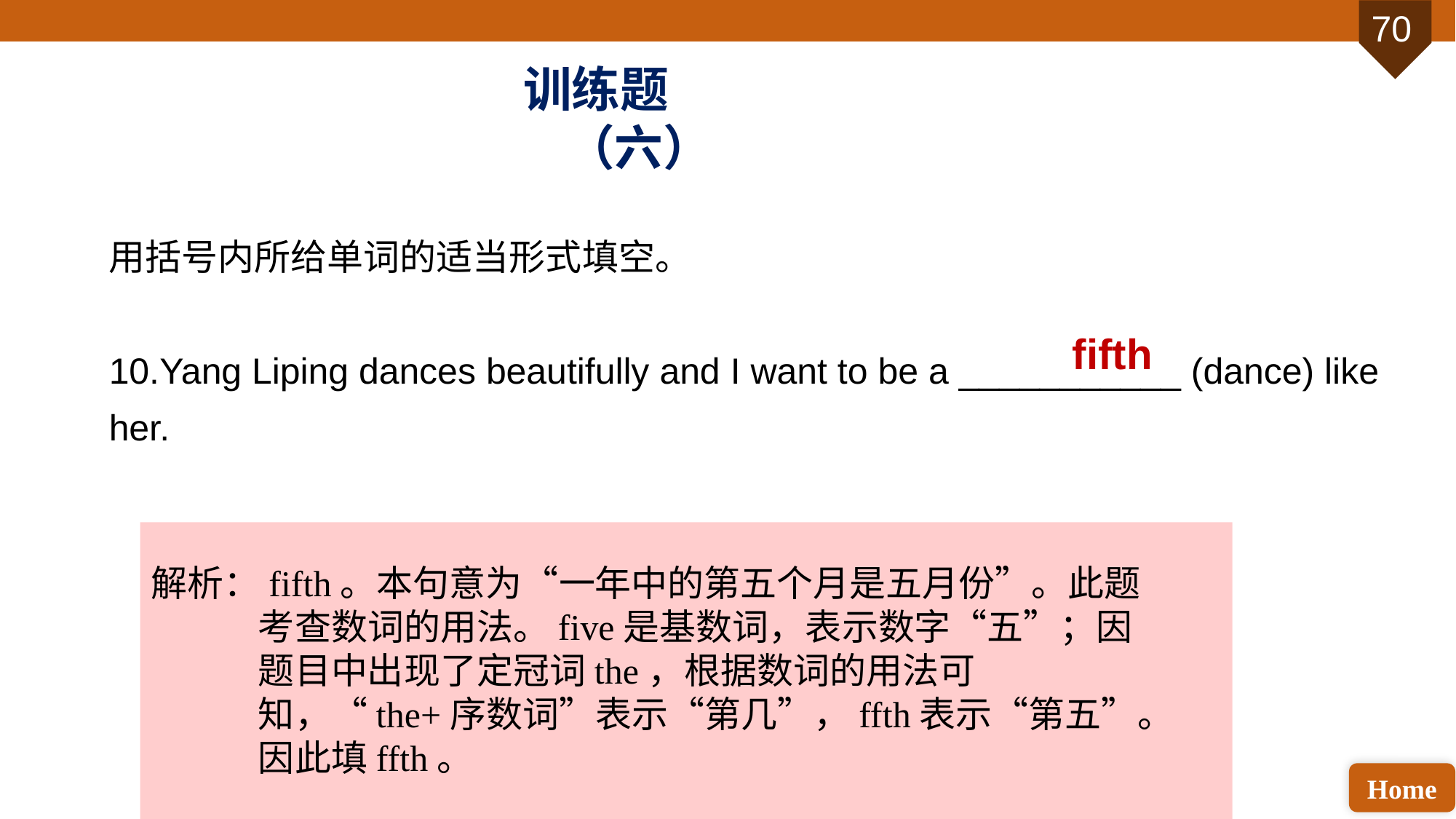

训练题（六）
用括号内所给单词的适当形式填空。

10.Yang Liping dances beautifully and I want to be a ___________ (dance) like her.
fifth

解析：fifth。本句意为“一年中的第五个月是五月份”。此题考查数词的用法。five是基数词，表示数字“五”；因题目中出现了定冠词the，根据数词的用法可知，“the+序数词”表示“第几”，ffth表示“第五”。因此填ffth。